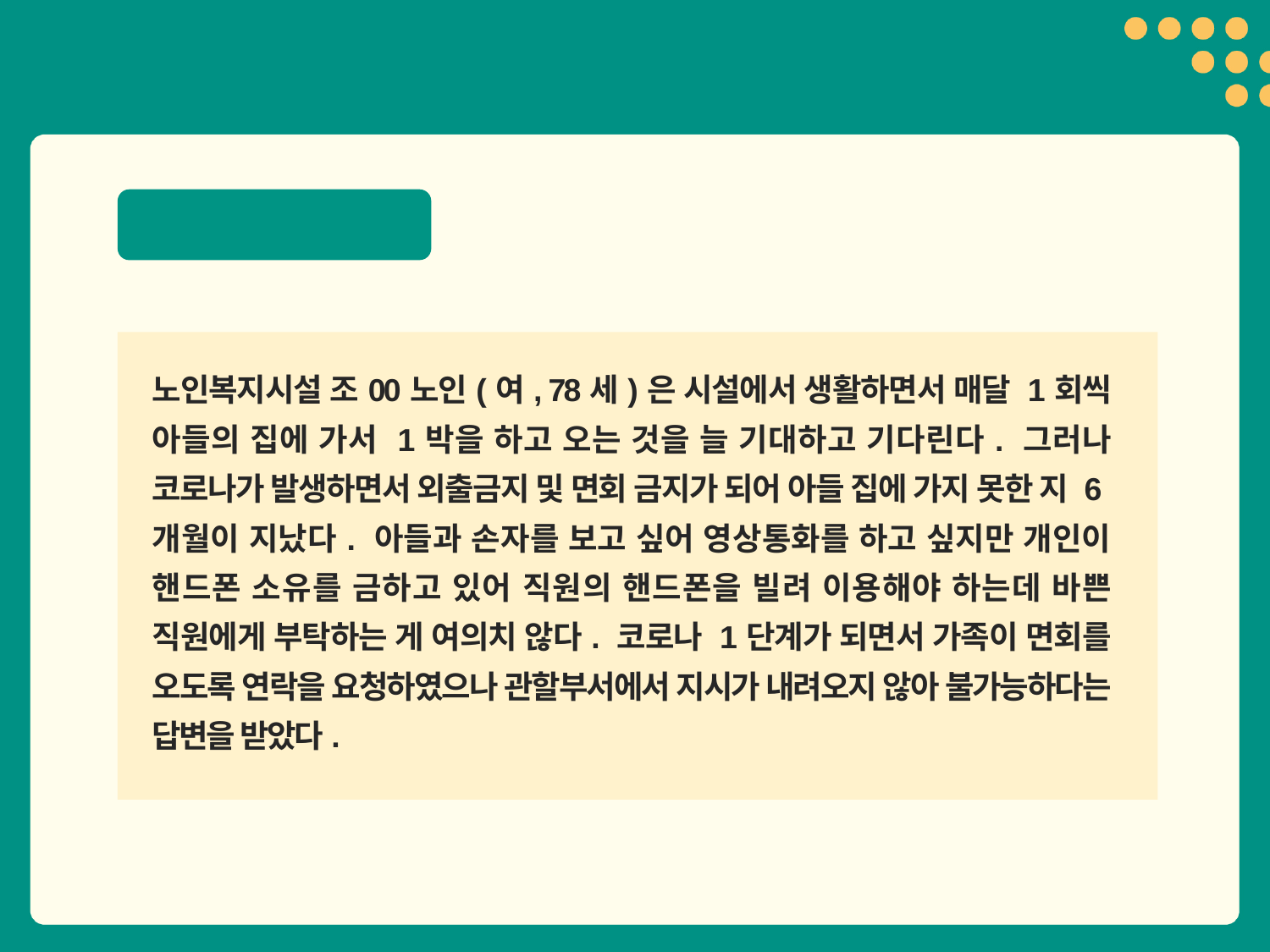

1. 내용 상황 설명

노인복지시설 조00노인(여, 78세)은 시설에서 생활하면서 매달 1회씩 아들의 집에 가서 1박을 하고 오는 것을 늘 기대하고 기다린다. 그러나 코로나가 발생하면서 외출금지 및 면회 금지가 되어 아들 집에 가지 못한 지 6개월이 지났다. 아들과 손자를 보고 싶어 영상통화를 하고 싶지만 개인이 핸드폰 소유를 금하고 있어 직원의 핸드폰을 빌려 이용해야 하는데 바쁜 직원에게 부탁하는 게 여의치 않다. 코로나 1단계가 되면서 가족이 면회를 오도록 연락을 요청하였으나 관할부서에서 지시가 내려오지 않아 불가능하다는 답변을 받았다.
23